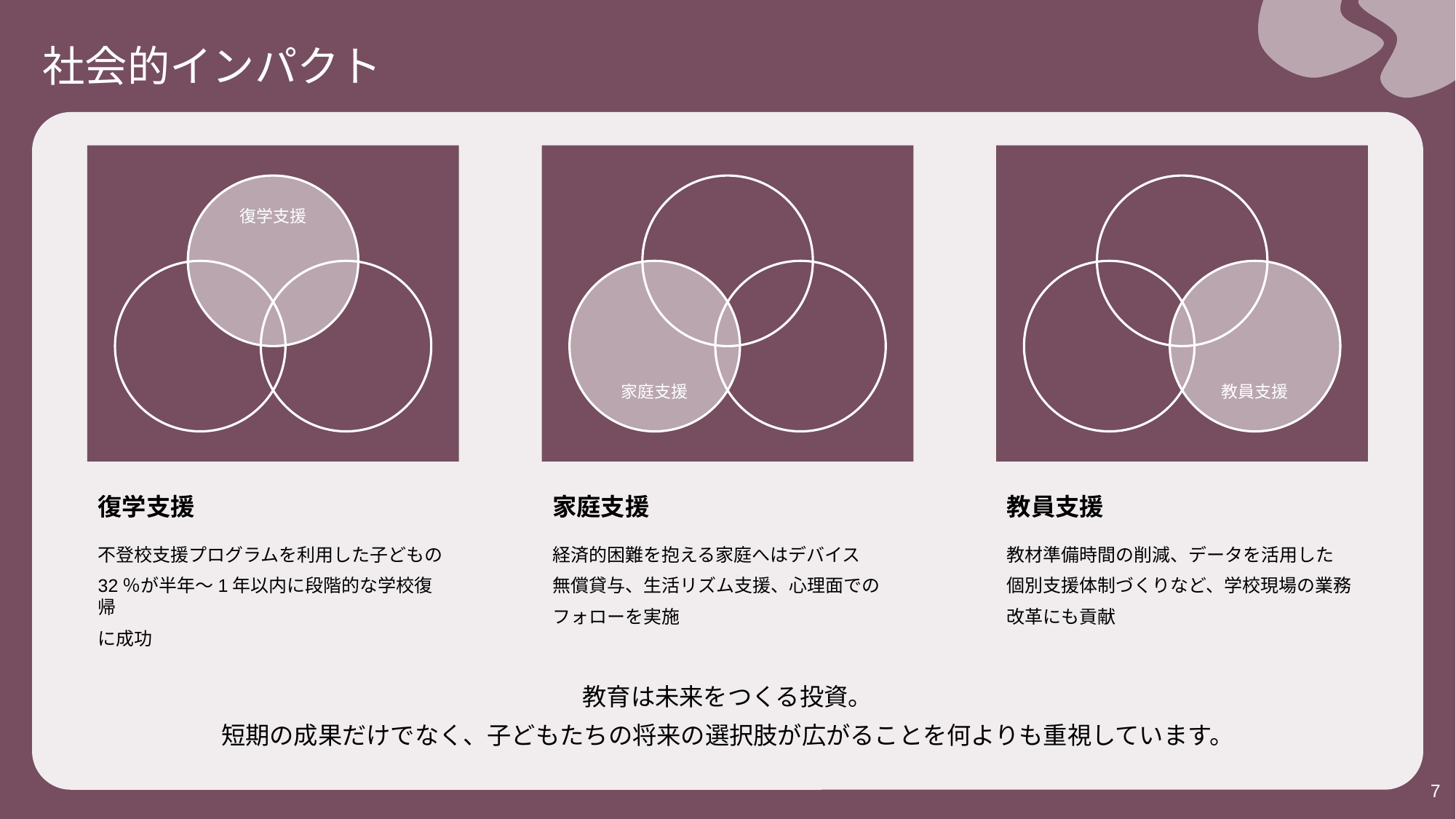

社会的インパクト

復学支援

復学支援
不登校支援プログラムを利用した子どもの
32％が半年〜1年以内に段階的な学校復帰
に成功

家庭支援

家庭支援
経済的困難を抱える家庭へはデバイス
無償貸与、生活リズム支援、心理面での
フォローを実施

教員支援
教員支援
教材準備時間の削減、データを活用した
個別支援体制づくりなど、学校現場の業務
改革にも貢献
教育は未来をつくる投資。
短期の成果だけでなく、子どもたちの将来の選択肢が広がることを何よりも重視しています。
7